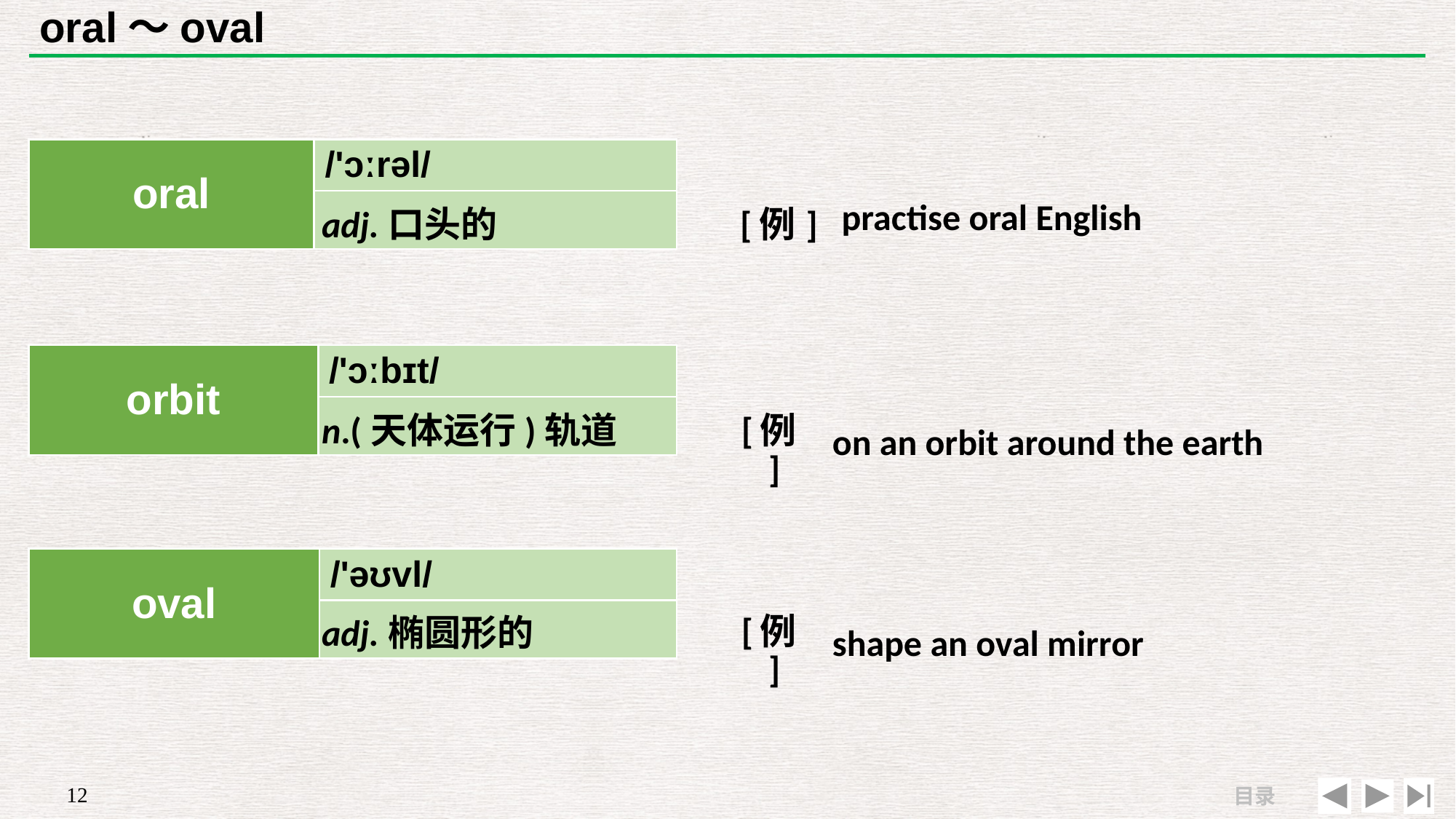

# oral～oval

| oral | /'ɔːrəl/ |
| --- | --- |
|  |  |
|  |  |
| --- | --- |
| [例] | practise oral English |
adj.口头的
| orbit | /'ɔːbɪt/ |
| --- | --- |
|  |  |
|  |  |
| --- | --- |
| [例] | on an orbit around the earth |
n.(天体运行)轨道
| oval | /'əʊvl/ |
| --- | --- |
|  |  |
|  |  |
| --- | --- |
| [例] | shape an oval mirror |
adj.椭圆形的